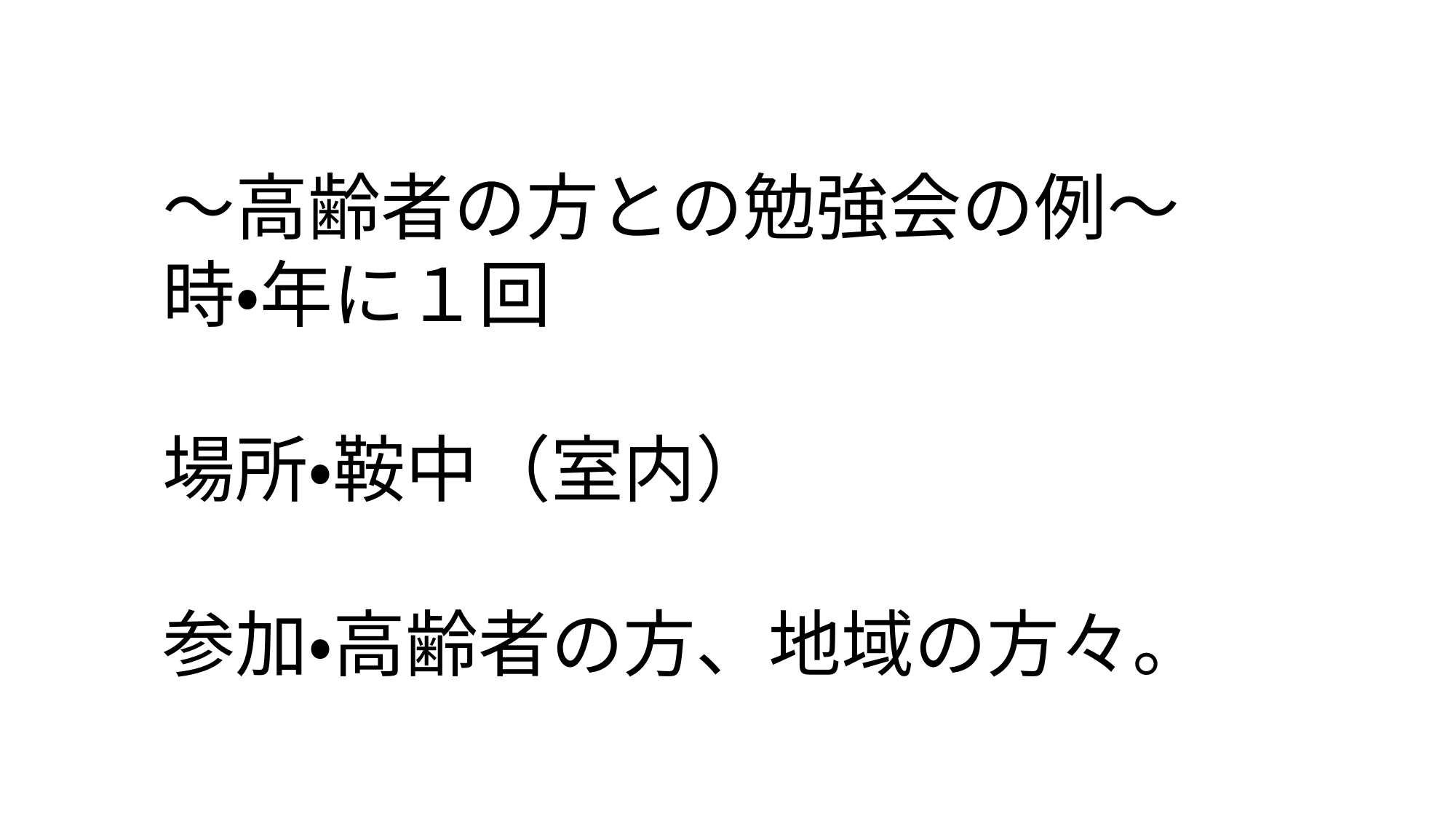

～高齢者の方との勉強会の例～
時・年に１回

場所・鞍中（室内）

参加・高齢者の方、地域の方々。